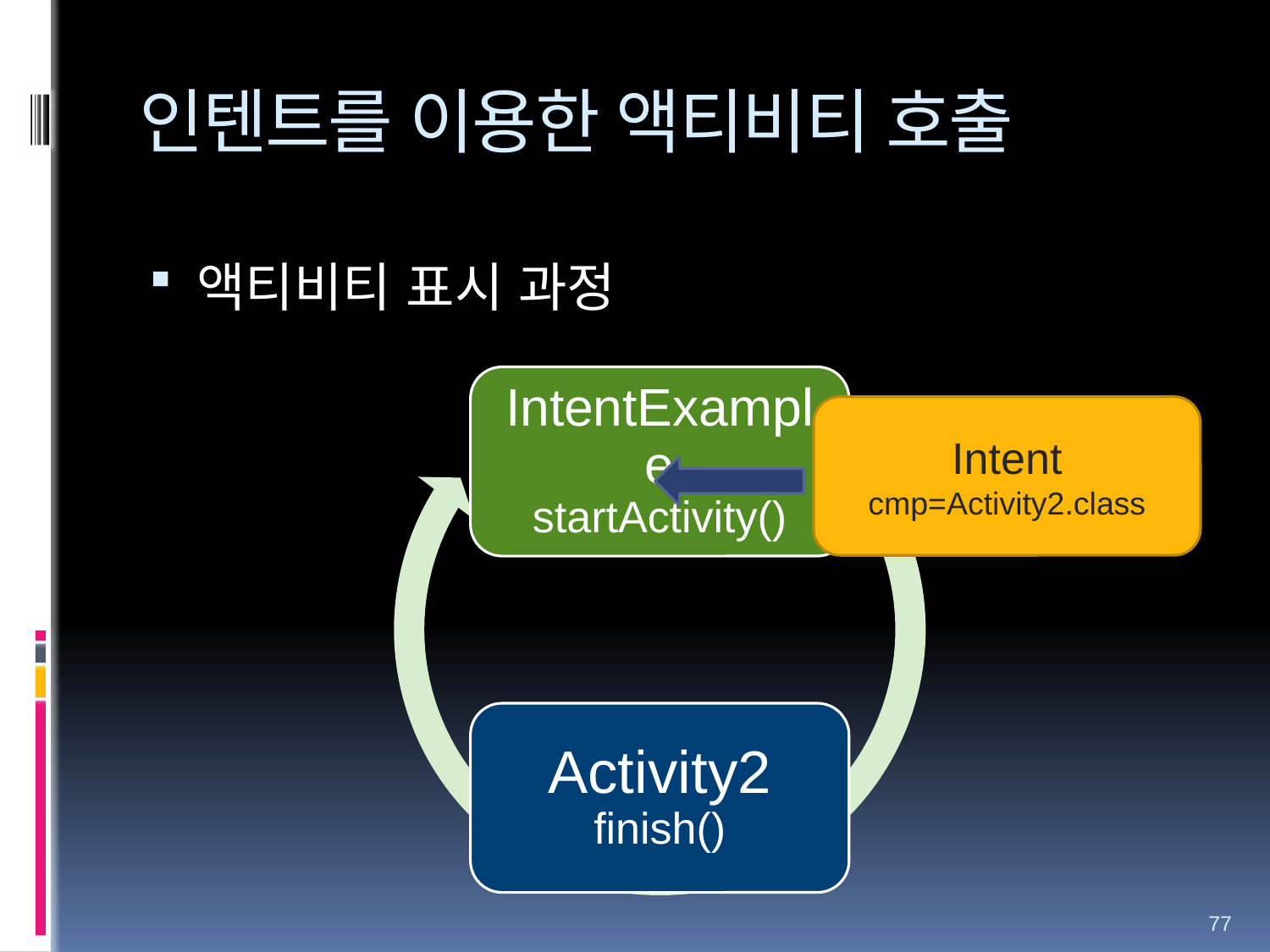

# 인텐트를 이용한 액티비티 호출
액티비티 표시 과정
IntentExample
startActivity()
Activity2
finish()
Intent
cmp=Activity2.class

77